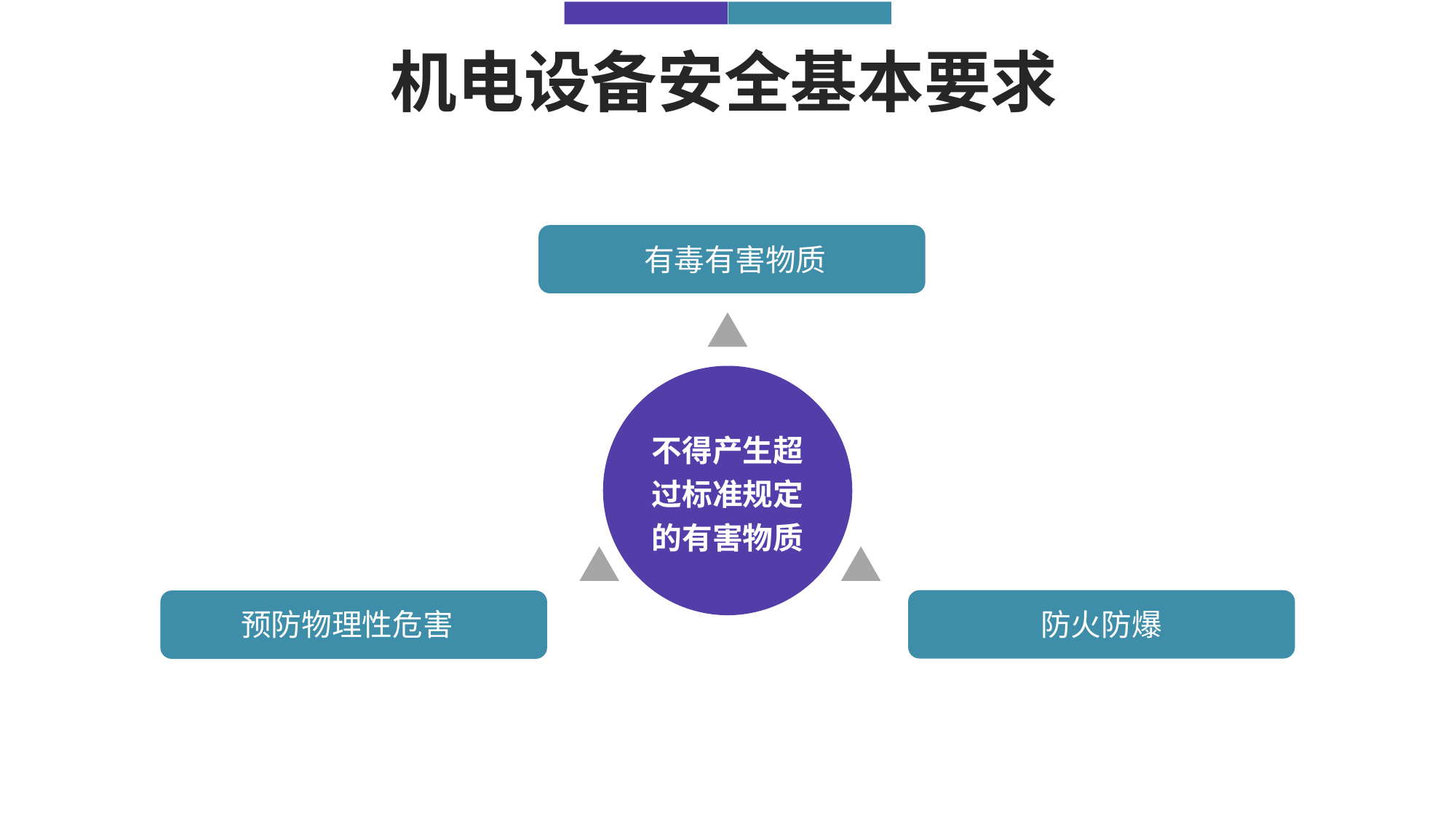

机电设备安全基本要求

有毒有害物质

不得产生超过标准规定的有害物质

预防物理性危害
防火防爆